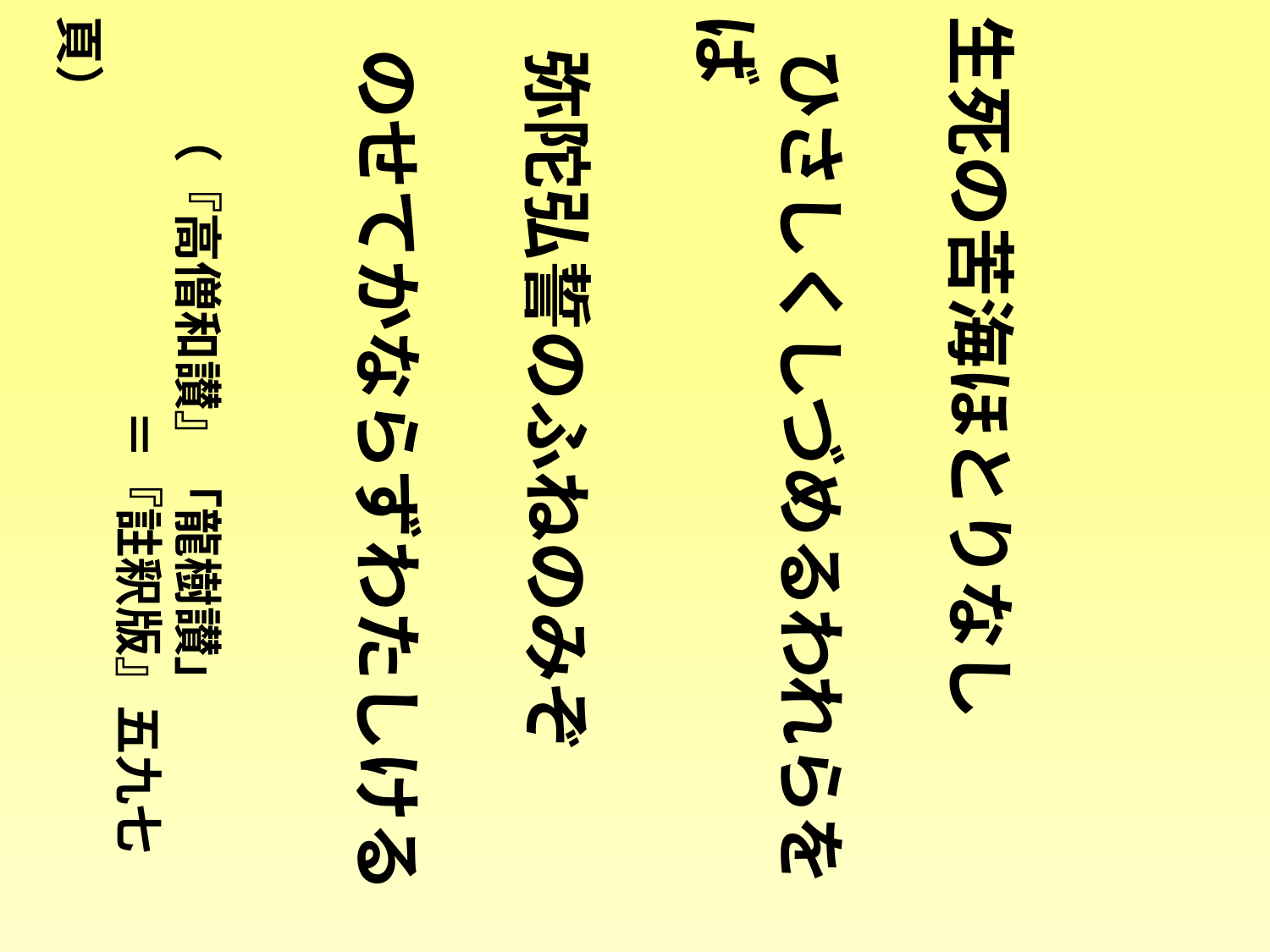

生死の苦海ほとりなし

 ひさしくしづめるわれらをば

 弥陀弘誓のふねのみぞ

 のせてかならずわたしける

　　（『高僧和讃』「龍樹讃」
　　　　　　　　＝『註釈版』五九七頁）